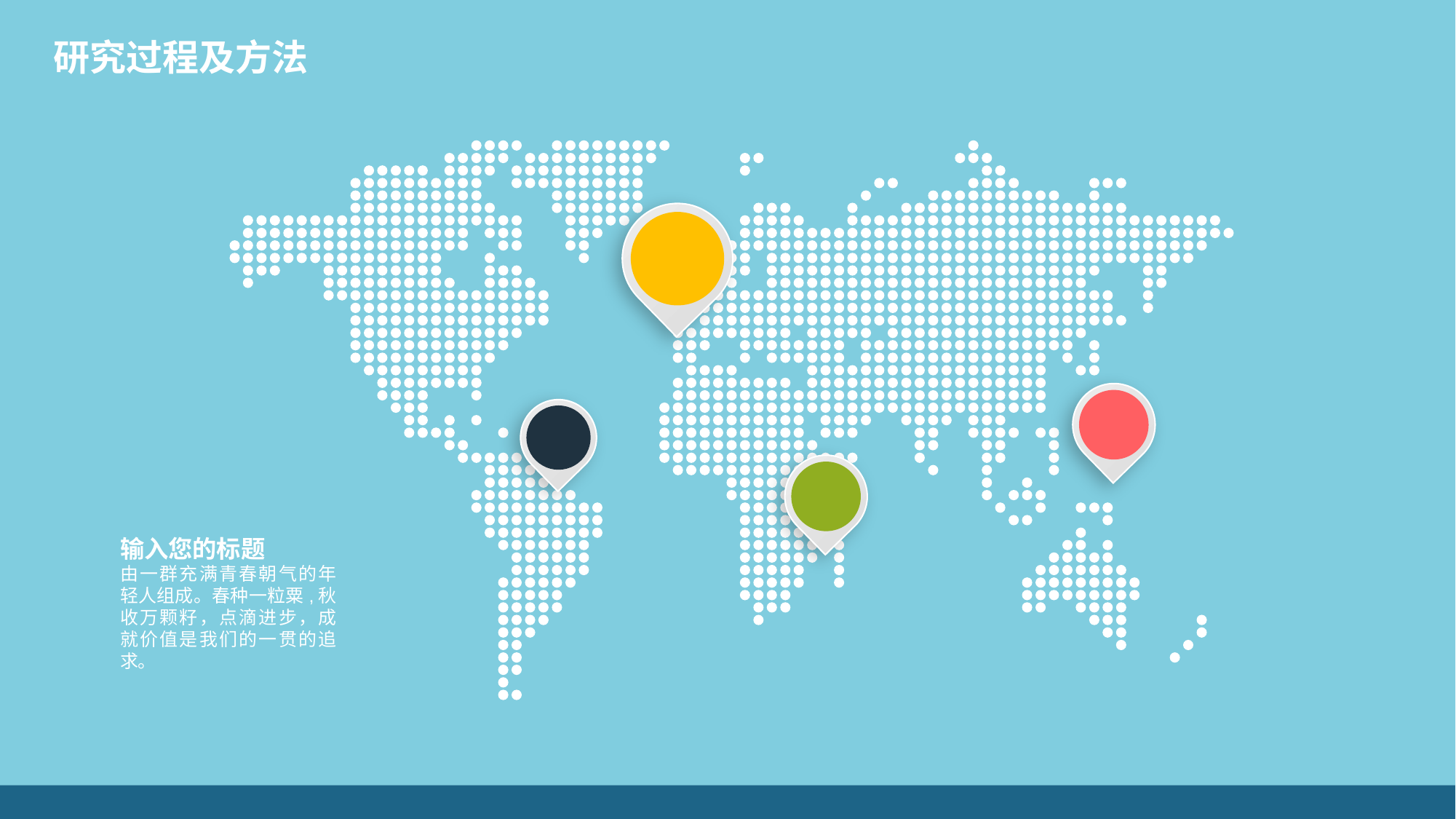

研究过程及方法

输入您的标题
由一群充满青春朝气的年轻人组成。春种一粒粟,秋收万颗籽，点滴进步，成就价值是我们的一贯的追求。